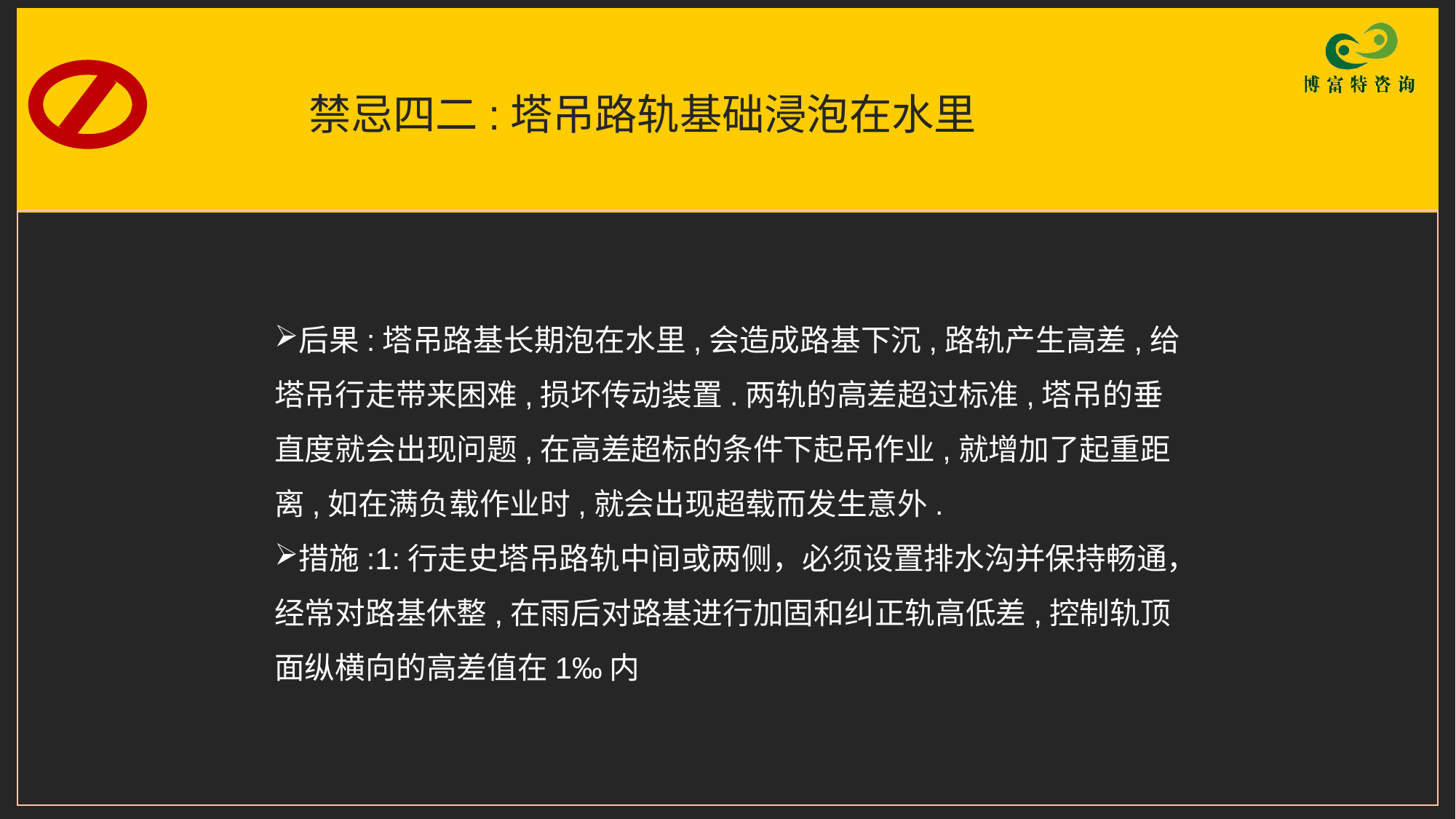

# 禁忌四二:塔吊路轨基础浸泡在水里
后果:塔吊路基长期泡在水里,会造成路基下沉,路轨产生高差,给塔吊行走带来困难,损坏传动装置.两轨的高差超过标准,塔吊的垂直度就会出现问题,在高差超标的条件下起吊作业,就增加了起重距离,如在满负载作业时,就会出现超载而发生意外.
措施:1:行走史塔吊路轨中间或两侧，必须设置排水沟并保持畅通，经常对路基休整,在雨后对路基进行加固和纠正轨高低差,控制轨顶面纵横向的高差值在1‰内